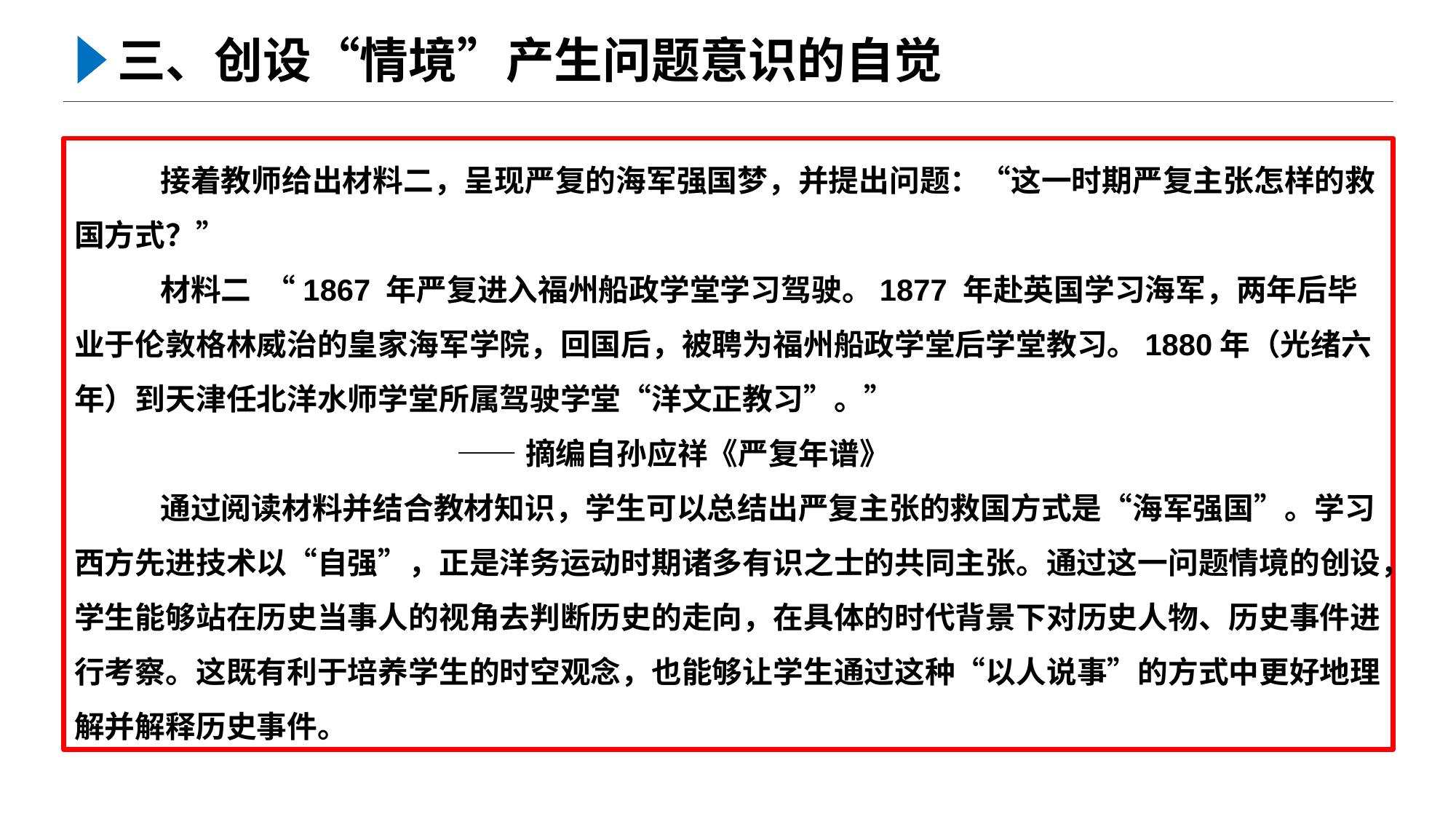

三、创设“情境”产生问题意识的自觉

接着教师给出材料二，呈现严复的海军强国梦，并提出问题：“这一时期严复主张怎样的救国方式？”
材料二  “1867 年严复进入福州船政学堂学习驾驶。1877 年赴英国学习海军，两年后毕业于伦敦格林威治的皇家海军学院，回国后，被聘为福州船政学堂后学堂教习。1880年（光绪六年）到天津任北洋水师学堂所属驾驶学堂“洋文正教习”。”
                                           ——摘编自孙应祥《严复年谱》
通过阅读材料并结合教材知识，学生可以总结出严复主张的救国方式是“海军强国”。学习西方先进技术以“自强”，正是洋务运动时期诸多有识之士的共同主张。通过这一问题情境的创设，学生能够站在历史当事人的视角去判断历史的走向，在具体的时代背景下对历史人物、历史事件进行考察。这既有利于培养学生的时空观念，也能够让学生通过这种“以人说事”的方式中更好地理解并解释历史事件。